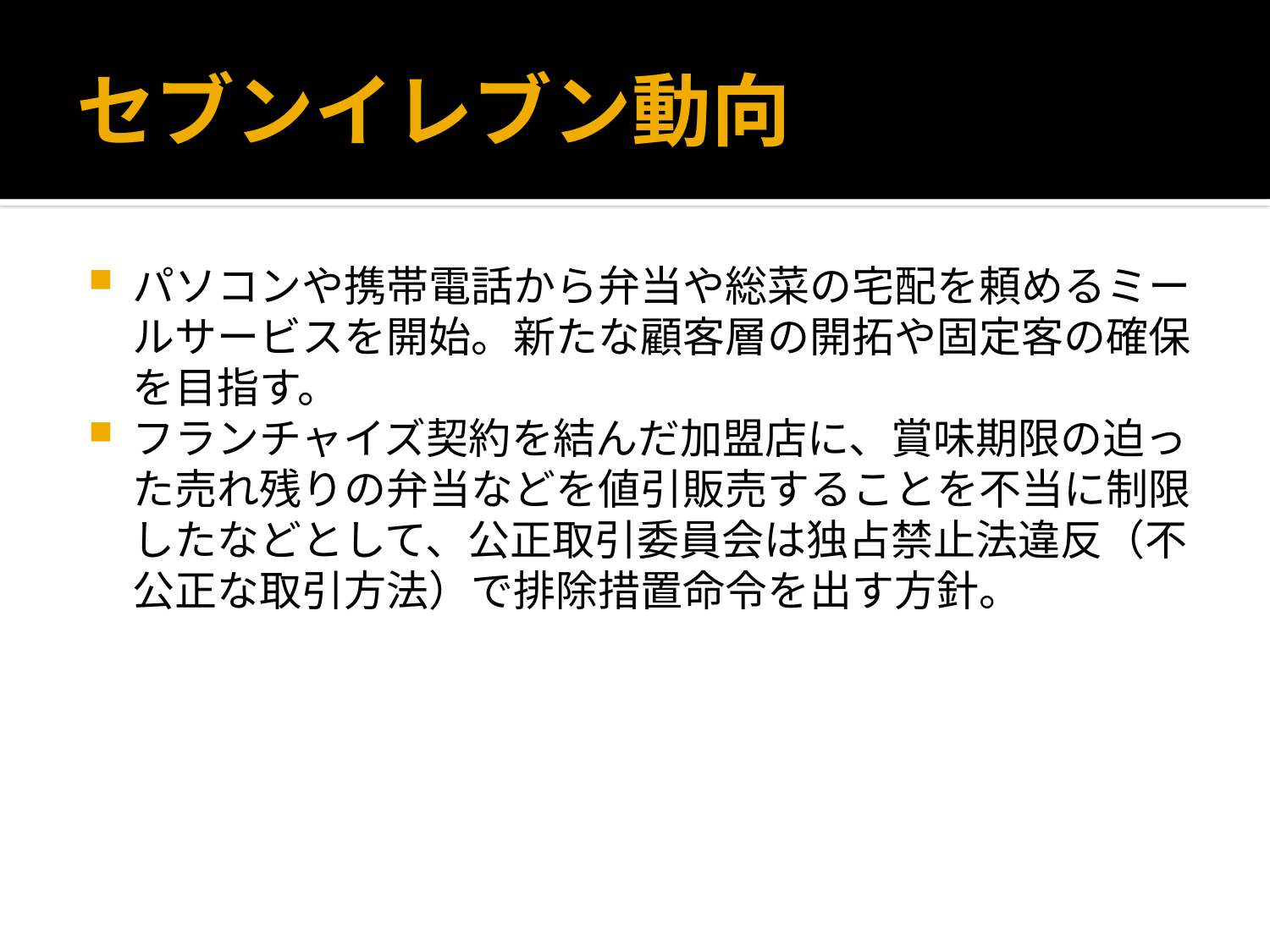

# セブンイレブン動向
パソコンや携帯電話から弁当や総菜の宅配を頼めるミールサービスを開始。新たな顧客層の開拓や固定客の確保を目指す。
フランチャイズ契約を結んだ加盟店に、賞味期限の迫った売れ残りの弁当などを値引販売することを不当に制限したなどとして、公正取引委員会は独占禁止法違反（不公正な取引方法）で排除措置命令を出す方針。